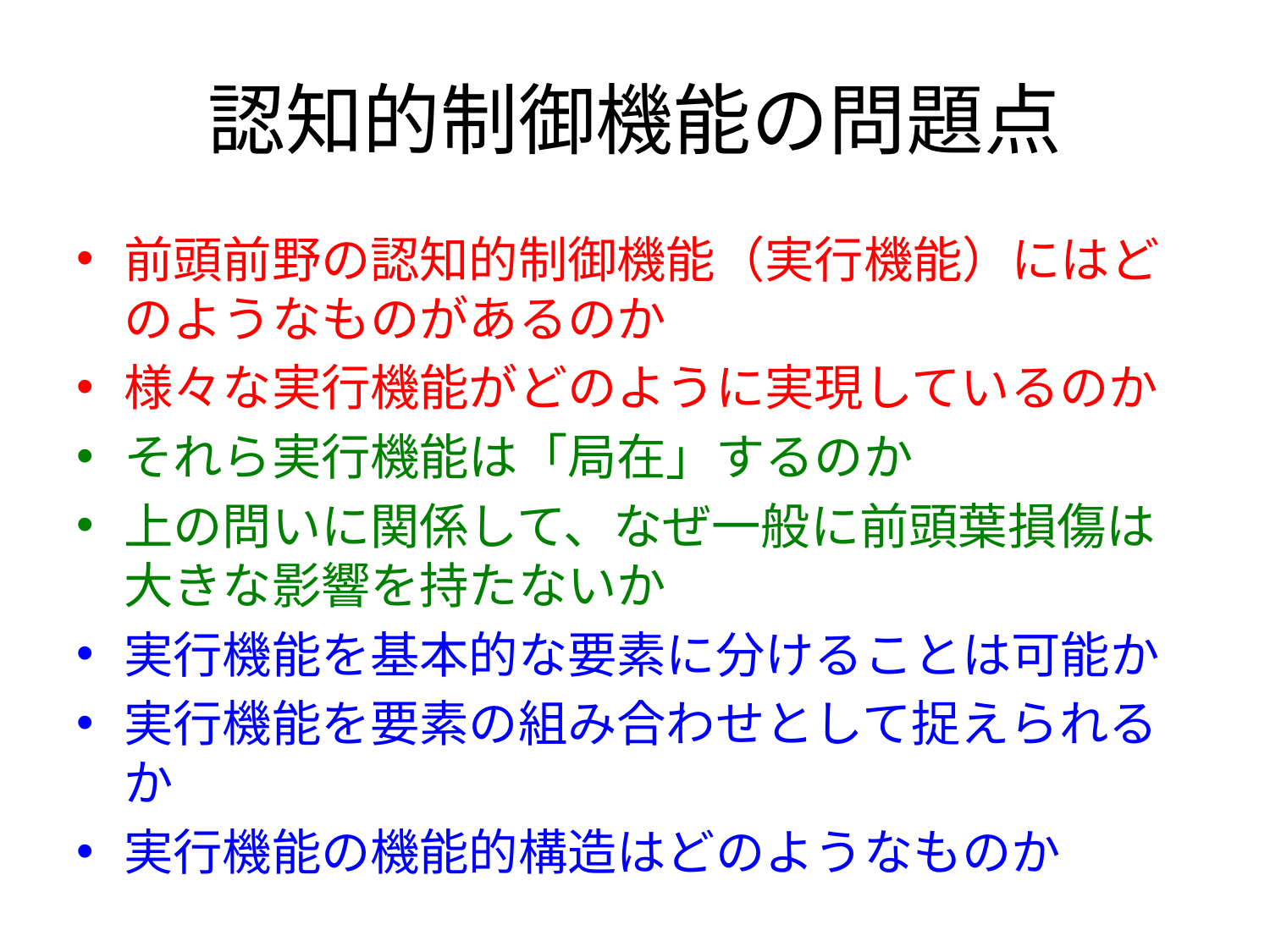

# 認知的制御機能の問題点
前頭前野の認知的制御機能（実行機能）にはどのようなものがあるのか
様々な実行機能がどのように実現しているのか
それら実行機能は「局在」するのか
上の問いに関係して、なぜ一般に前頭葉損傷は大きな影響を持たないか
実行機能を基本的な要素に分けることは可能か
実行機能を要素の組み合わせとして捉えられるか
実行機能の機能的構造はどのようなものか